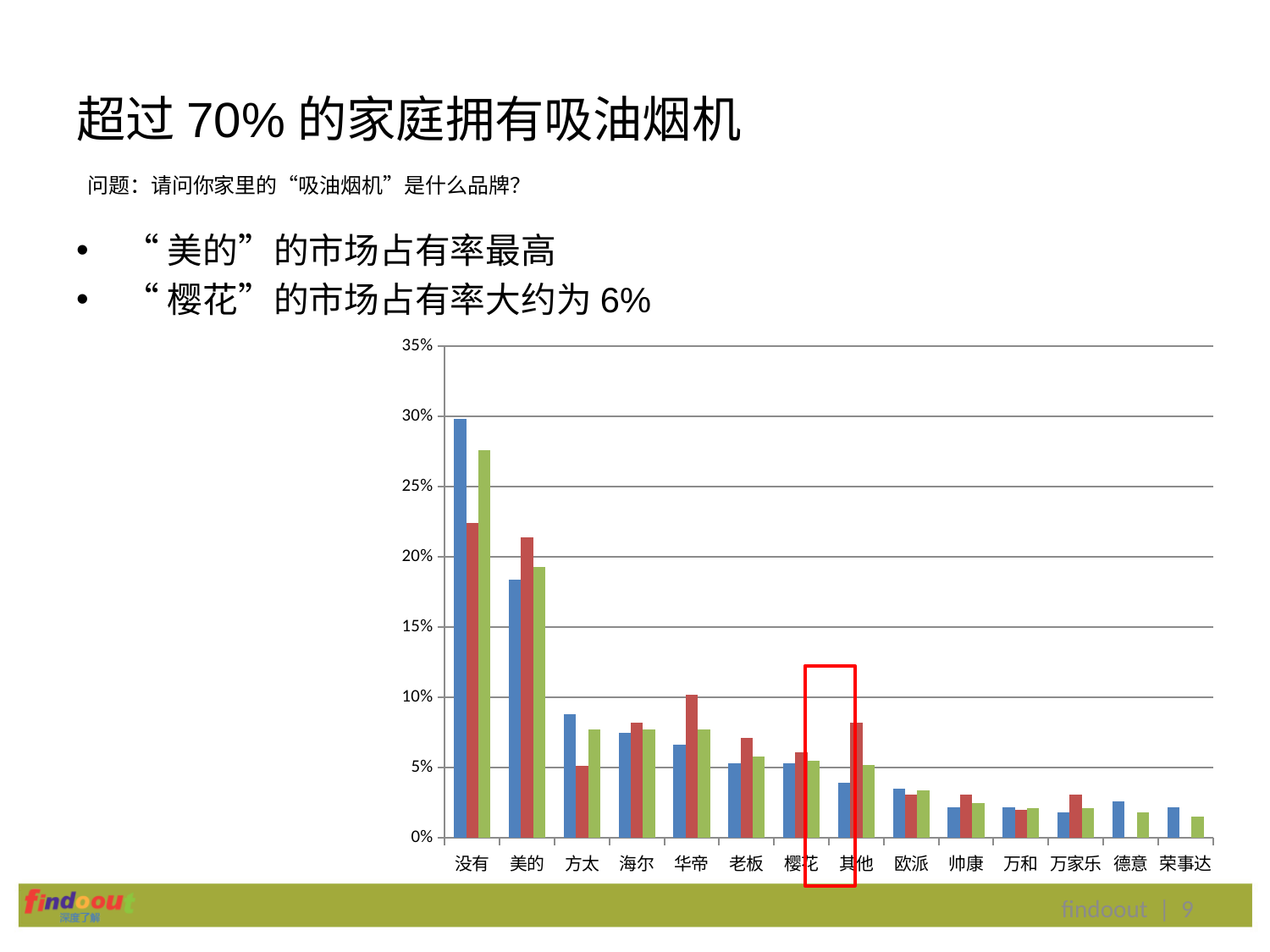

# 超过70%的家庭拥有吸油烟机
问题：请问你家里的“吸油烟机”是什么品牌？

“美的”的市场占有率最高
“樱花”的市场占有率大约为6%

### Chart

| Category | 25-35岁 | 35-45岁 | Total |
|---|---|---|---|
| 没有 | 0.29800000000000015 | 0.224 | 0.276 |
| 美的 | 0.18400000000000005 | 0.21400000000000005 | 0.193 |
| 方太 | 0.08800000000000005 | 0.051000000000000004 | 0.077 |
| 海尔 | 0.07500000000000001 | 0.08200000000000002 | 0.077 |
| 华帝 | 0.066 | 0.10199999999999998 | 0.077 |
| 老板 | 0.05300000000000001 | 0.071 | 0.058 |
| 樱花 | 0.05300000000000001 | 0.06100000000000001 | 0.055000000000000014 |
| 其他 | 0.039000000000000014 | 0.08200000000000002 | 0.052000000000000025 |
| 欧派 | 0.03500000000000001 | 0.03100000000000001 | 0.034 |
| 帅康 | 0.02200000000000001 | 0.03100000000000001 | 0.025 |
| 万和 | 0.02200000000000001 | 0.020000000000000007 | 0.021000000000000008 |
| 万家乐 | 0.01800000000000001 | 0.03100000000000001 | 0.021000000000000008 |
| 德意 | 0.026000000000000002 | None | 0.01800000000000001 |
| 荣事达 | 0.02200000000000001 | None | 0.014999999999999998 |
findoout  |  9